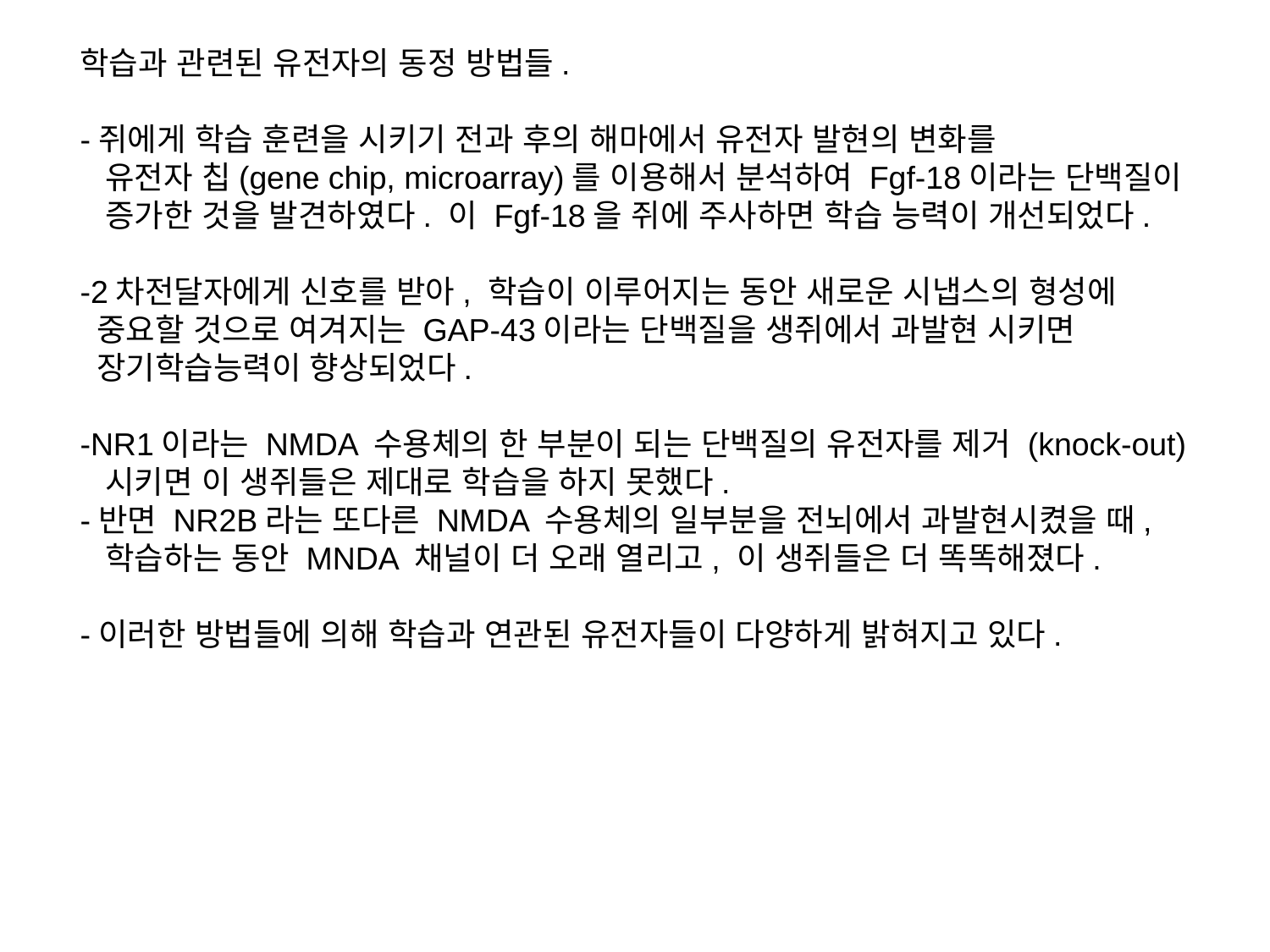

학습과 관련된 유전자의 동정 방법들.

-쥐에게 학습 훈련을 시키기 전과 후의 해마에서 유전자 발현의 변화를
  유전자 칩(gene chip, microarray)를 이용해서 분석하여 Fgf-18이라는 단백질이
  증가한 것을 발견하였다. 이 Fgf-18을 쥐에 주사하면 학습 능력이 개선되었다.

-2차전달자에게 신호를 받아, 학습이 이루어지는 동안 새로운 시냅스의 형성에
 중요할 것으로 여겨지는 GAP-43이라는 단백질을 생쥐에서 과발현 시키면
 장기학습능력이 향상되었다.

-NR1이라는 NMDA 수용체의 한 부분이 되는 단백질의 유전자를 제거 (knock-out)
  시키면 이 생쥐들은 제대로 학습을 하지 못했다.
-반면 NR2B라는 또다른 NMDA 수용체의 일부분을 전뇌에서 과발현시켰을 때,
  학습하는 동안 MNDA 채널이 더 오래 열리고, 이 생쥐들은 더 똑똑해졌다.

-이러한 방법들에 의해 학습과 연관된 유전자들이 다양하게 밝혀지고 있다.